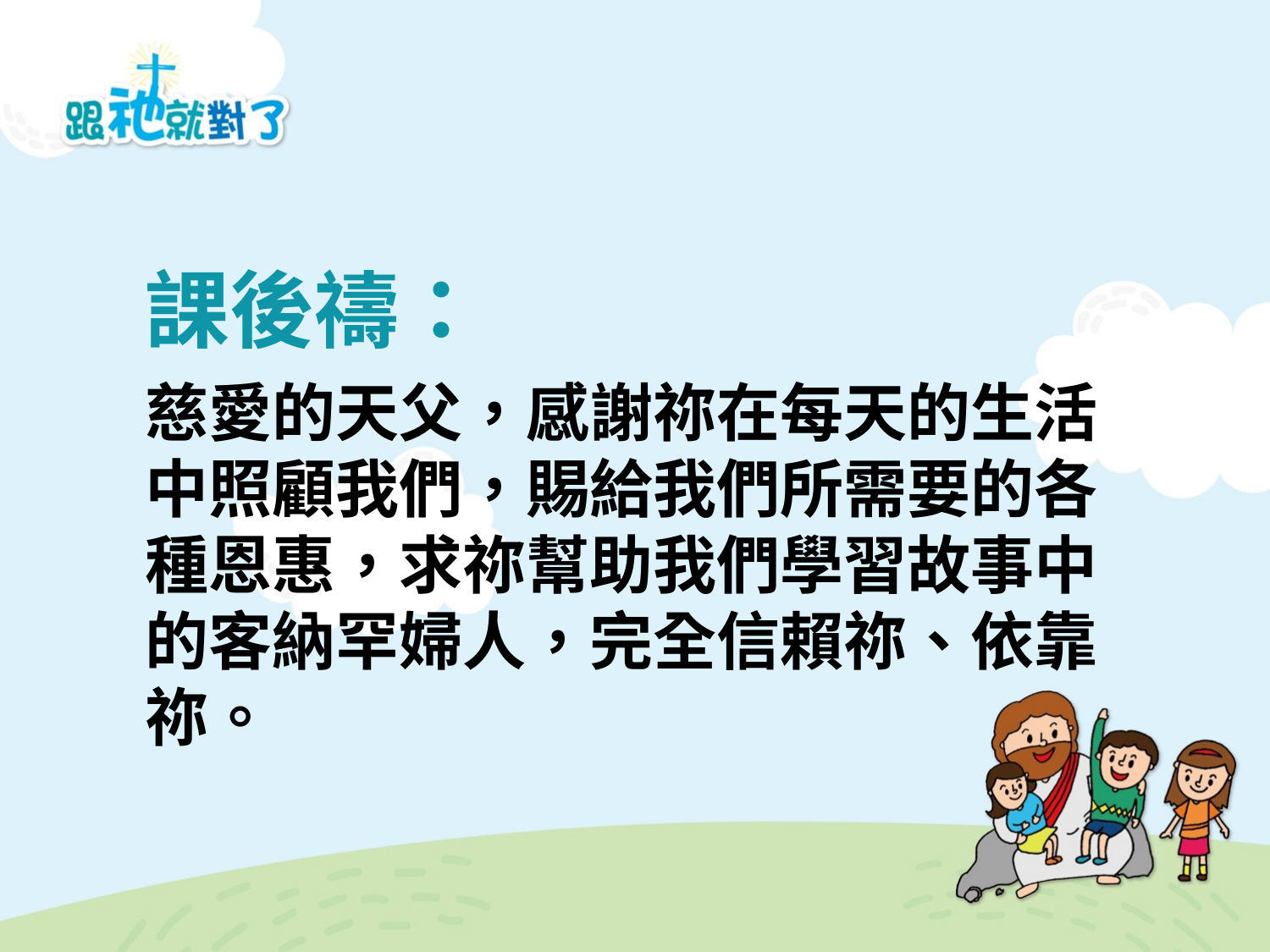

課後禱：
慈愛的天父，感謝祢在每天的生活中照顧我們，賜給我們所需要的各種恩惠，求祢幫助我們學習故事中的客納罕婦人，完全信賴祢、依靠祢。